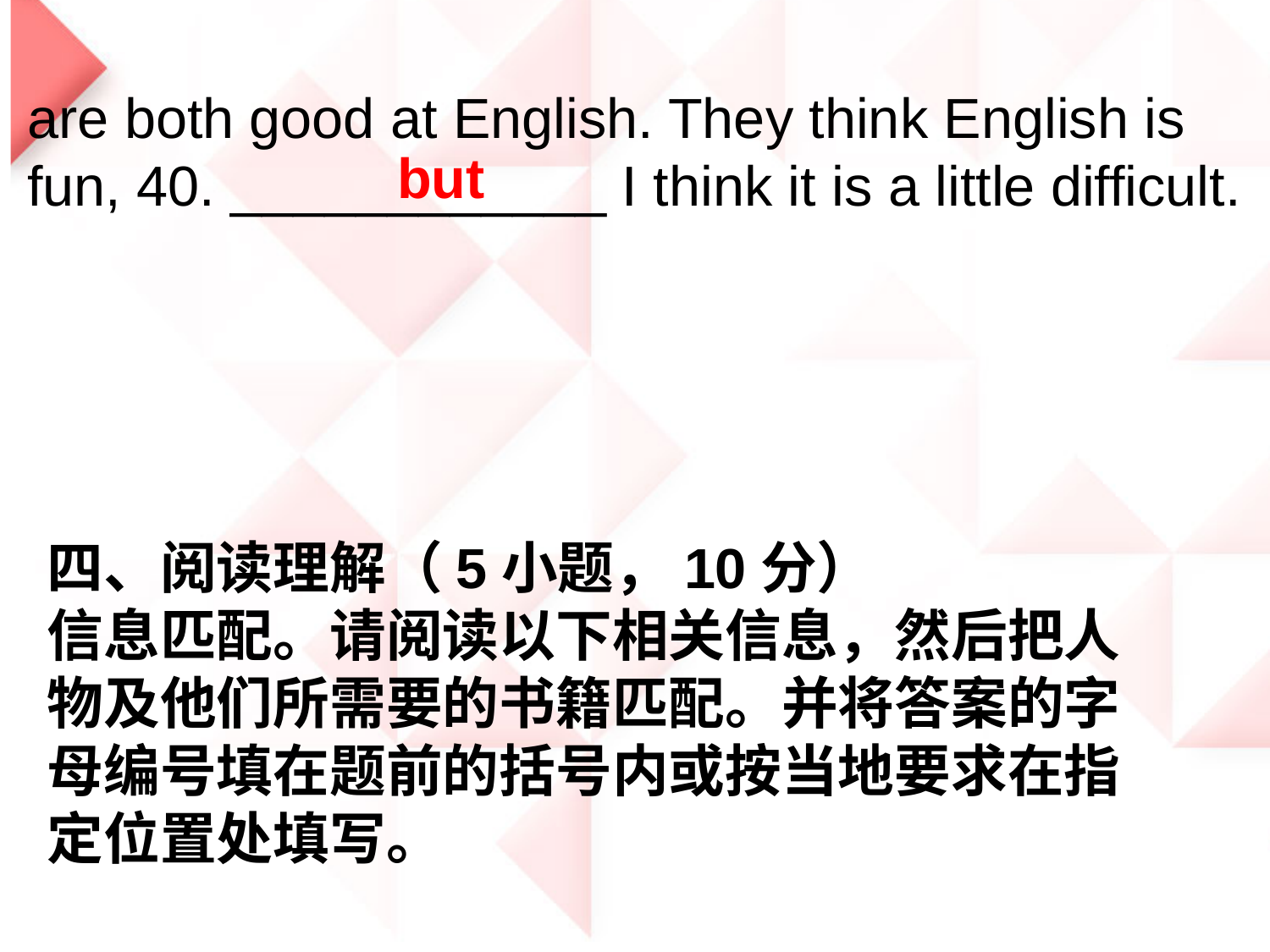

are both good at English. They think English is fun, 40. ____________ I think it is a little difficult.
but
四、阅读理解（5小题，10分）
信息匹配。请阅读以下相关信息，然后把人物及他们所需要的书籍匹配。并将答案的字母编号填在题前的括号内或按当地要求在指定位置处填写。